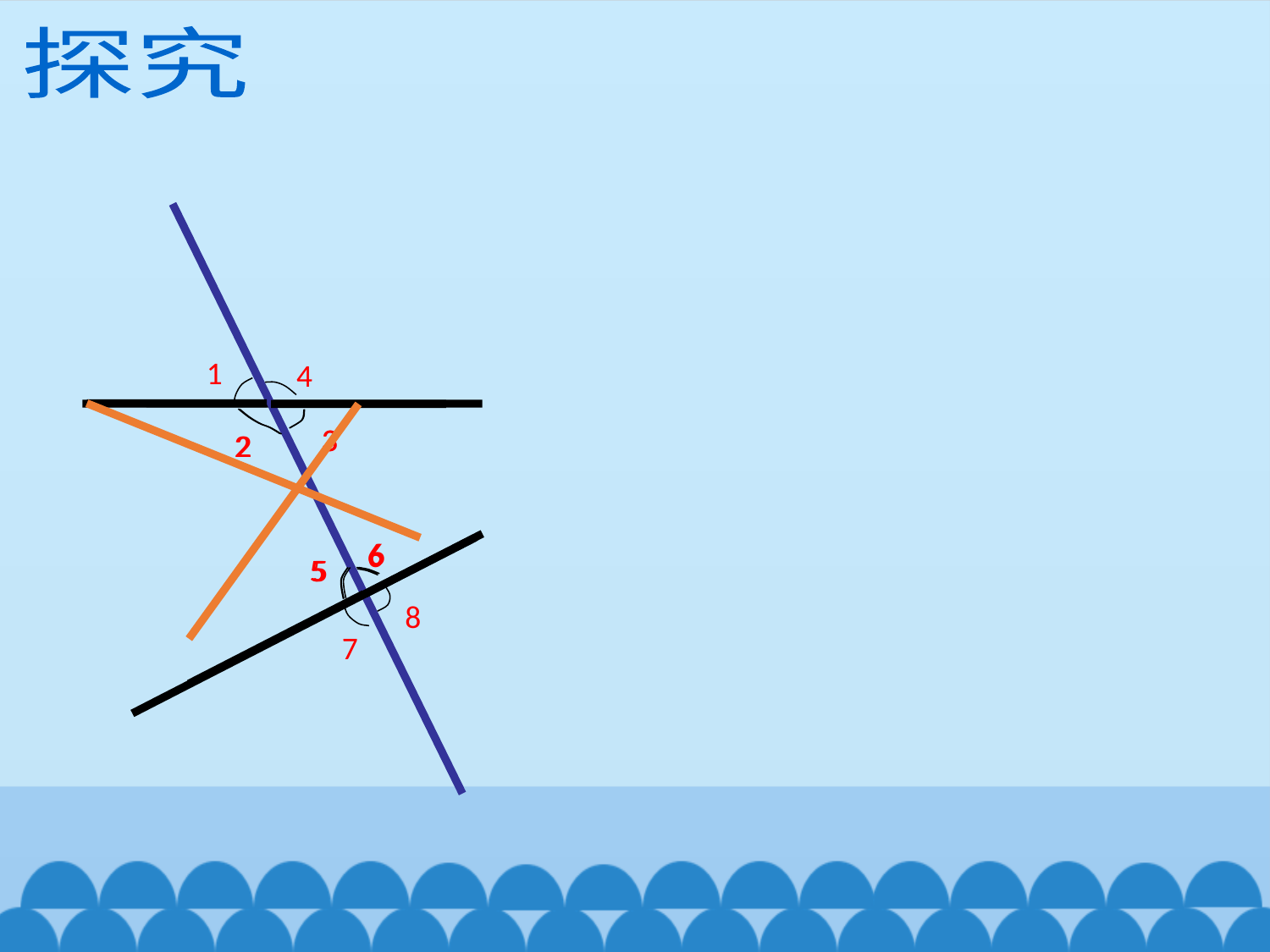

探究

1
4

3
2
6

5

8

7
6

5

2
6

3
5